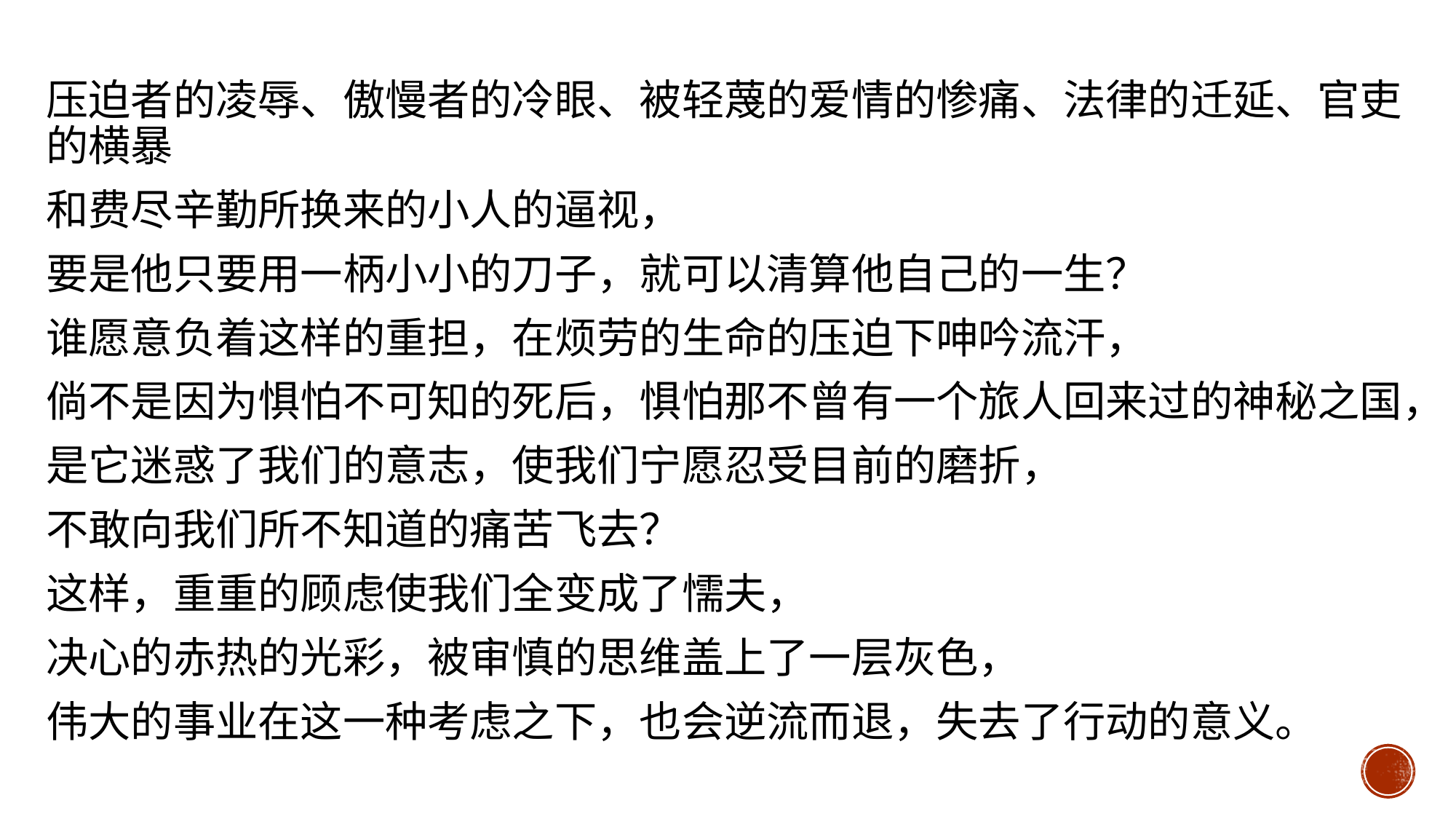

压迫者的凌辱、傲慢者的冷眼、被轻蔑的爱情的惨痛、法律的迁延、官吏的横暴
和费尽辛勤所换来的小人的逼视，
要是他只要用一柄小小的刀子，就可以清算他自己的一生？
谁愿意负着这样的重担，在烦劳的生命的压迫下呻吟流汗，
倘不是因为惧怕不可知的死后，惧怕那不曾有一个旅人回来过的神秘之国，
是它迷惑了我们的意志，使我们宁愿忍受目前的磨折，
不敢向我们所不知道的痛苦飞去？
这样，重重的顾虑使我们全变成了懦夫，
决心的赤热的光彩，被审慎的思维盖上了一层灰色，
伟大的事业在这一种考虑之下，也会逆流而退，失去了行动的意义。